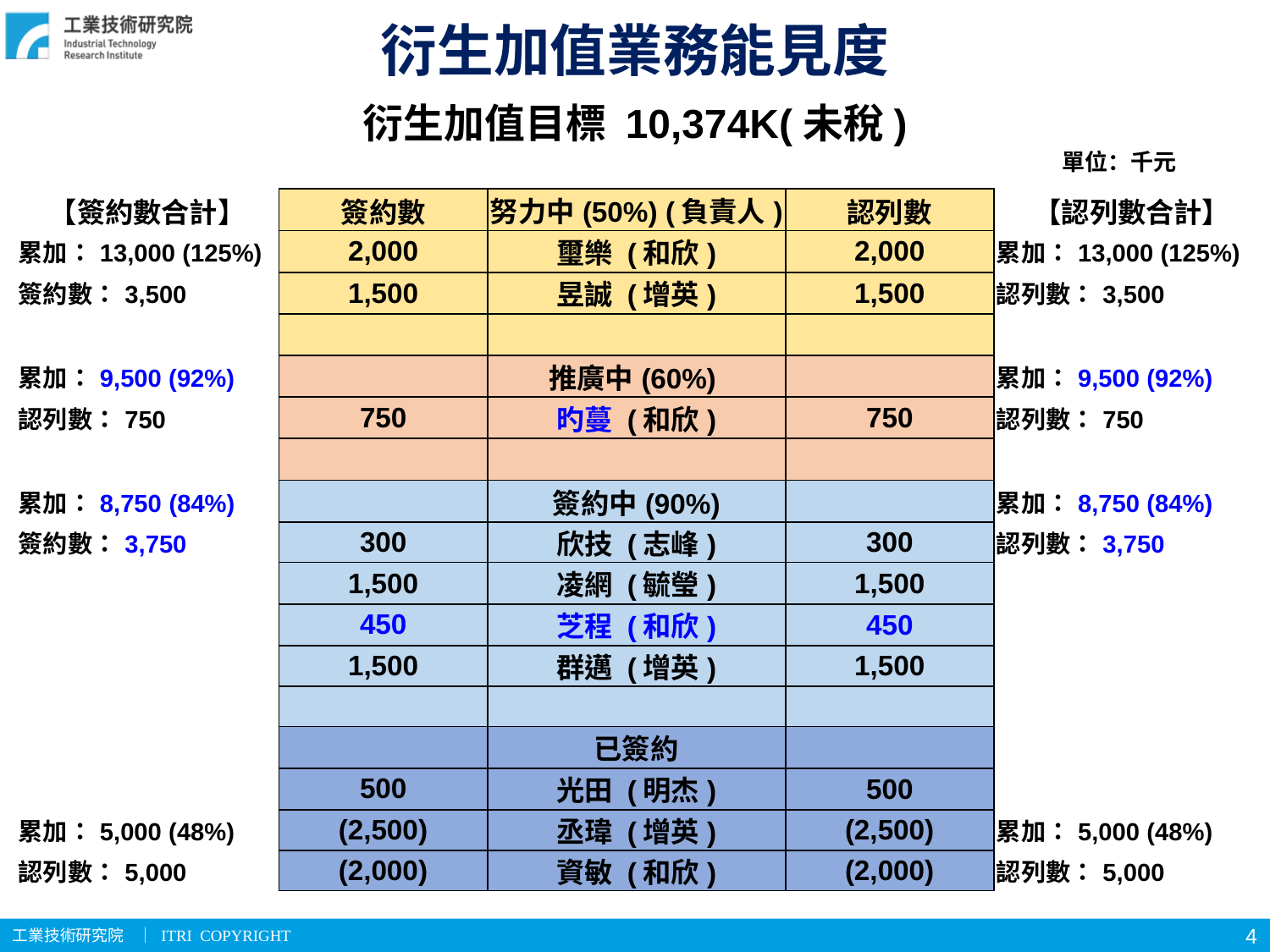

衍生加值業務能見度
衍生加值目標 10,374K(未稅)
單位：千元
| 【簽約數合計】 | 簽約數 | 努力中(50%) (負責人) | 認列數 | 【認列數合計】 |
| --- | --- | --- | --- | --- |
| 累加：13,000 (125%) | 2,000 | 璽樂 (和欣) | 2,000 | 累加：13,000 (125%) |
| 簽約數：3,500 | 1,500 | 昱誠 (增英) | 1,500 | 認列數：3,500 |
|  |  |  |  |  |
| 累加：9,500 (92%) |  | 推廣中(60%) |  | 累加：9,500 (92%) |
| 認列數：750 | 750 | 旳蔓 (和欣) | 750 | 認列數：750 |
|  |  |  |  |  |
| 累加：8,750 (84%) |  | 簽約中(90%) |  | 累加：8,750 (84%) |
| 簽約數：3,750 | 300 | 欣技 (志峰) | 300 | 認列數：3,750 |
|  | 1,500 | 凌網 (毓瑩) | 1,500 |  |
|  | 450 | 芝程 (和欣) | 450 |  |
|  | 1,500 | 群邁 (增英) | 1,500 |  |
|  |  |  |  |  |
|  |  | 已簽約 |  |  |
|  | 500 | 光田 (明杰) | 500 |  |
| 累加：5,000 (48%) | (2,500) | 丞瑋 (增英) | (2,500) | 累加：5,000 (48%) |
| 認列數：5,000 | (2,000) | 資敏 (和欣) | (2,000) | 認列數：5,000 |